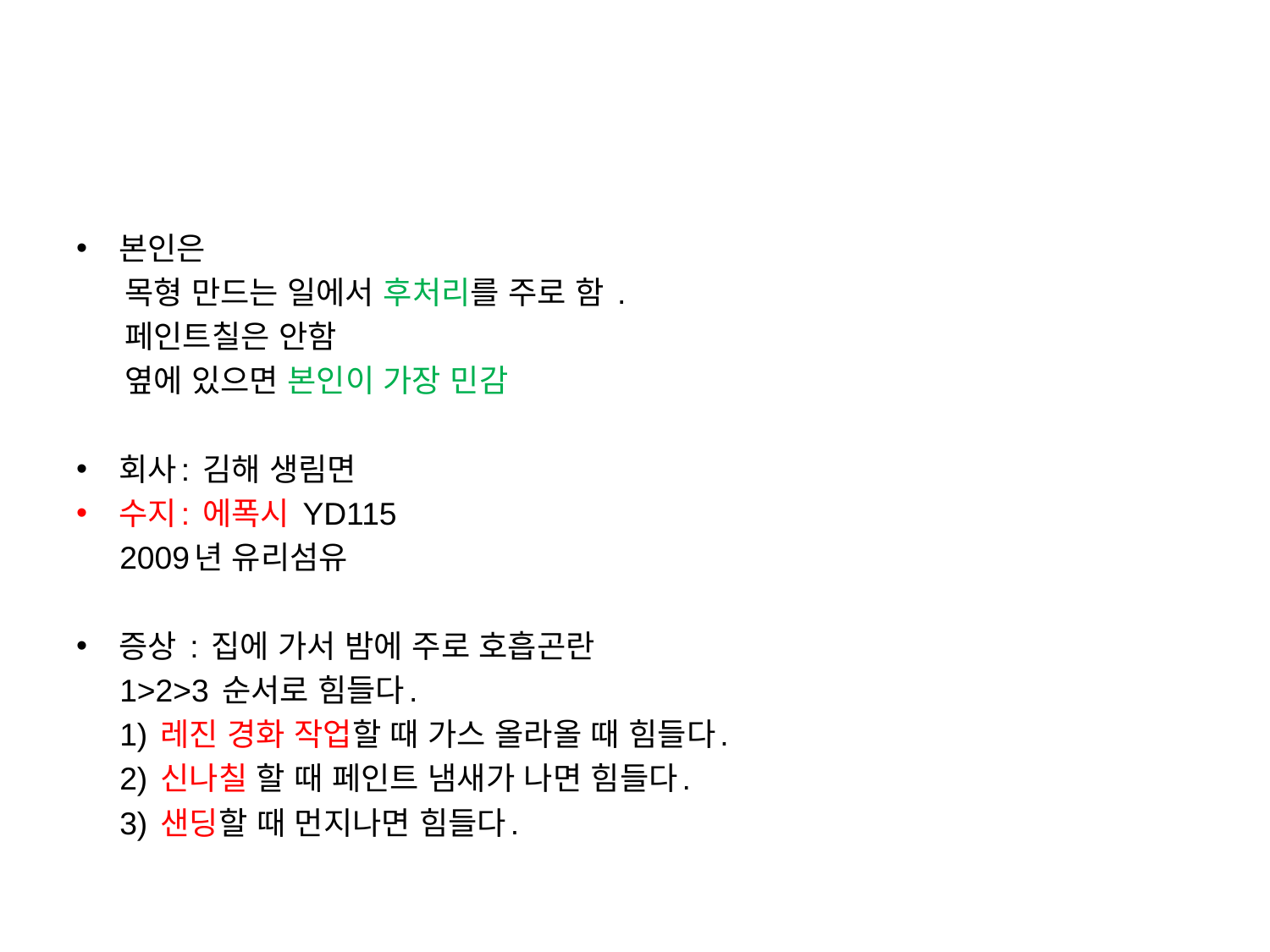

#
본인은
     목형 만드는 일에서 후처리를 주로 함 .
     페인트칠은 안함
     옆에 있으면 본인이 가장 민감

회사: 김해 생림면
수지: 에폭시 YD115
     2009년 유리섬유

증상 : 집에 가서 밤에 주로 호흡곤란
     1>2>3 순서로 힘들다.
     1) 레진 경화 작업할 때 가스 올라올 때 힘들다.
     2) 신나칠 할 때 페인트 냄새가 나면 힘들다.
     3) 샌딩할 때 먼지나면 힘들다.